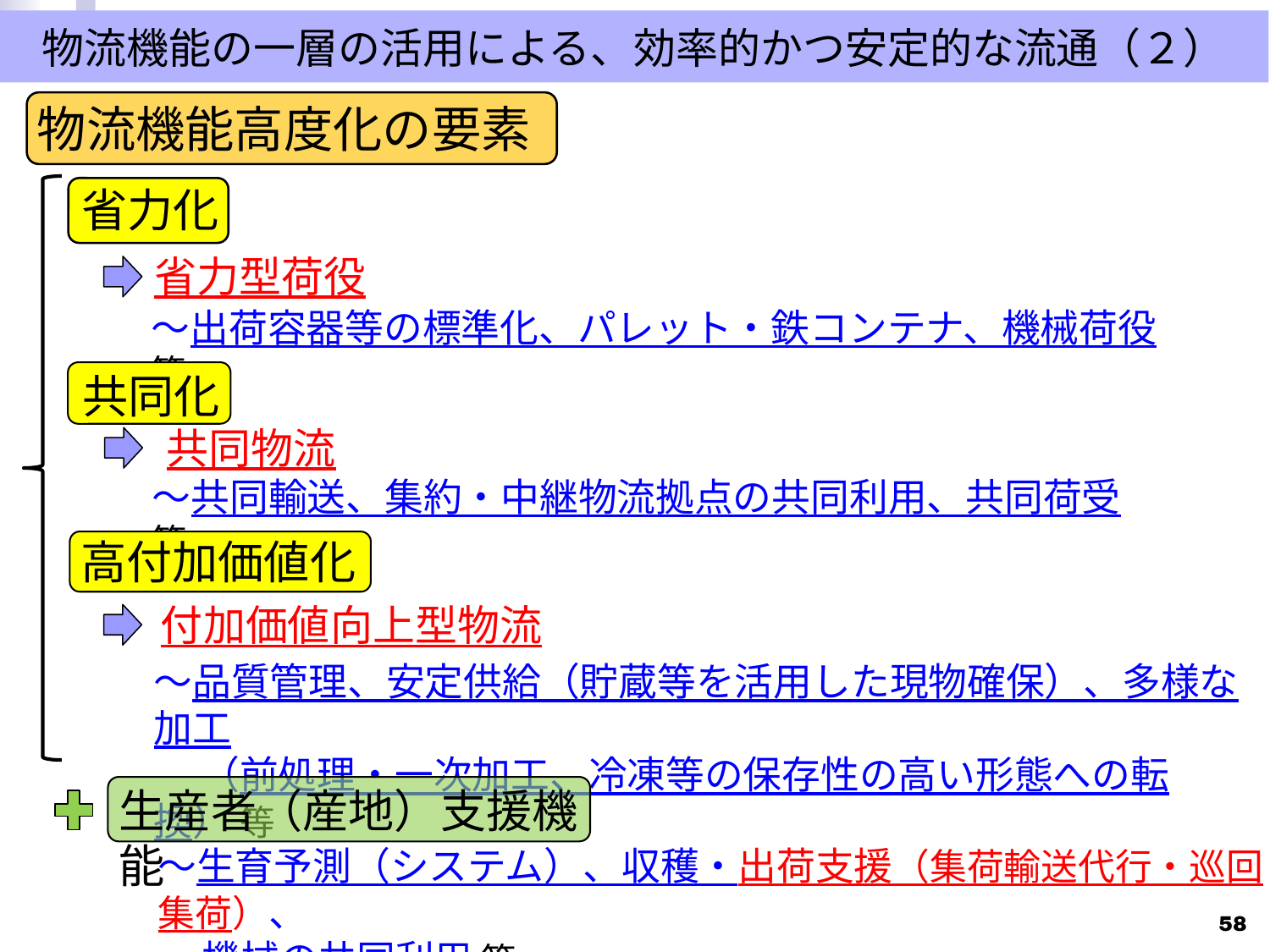

物流機能の一層の活用による、効率的かつ安定的な流通（２）
物流機能高度化の要素

省力化

省力型荷役

～出荷容器等の標準化、パレット・鉄コンテナ、機械荷役 等
共同化

共同物流

～共同輸送、集約・中継物流拠点の共同利用、共同荷受 等
高付加価値化

付加価値向上型物流

～品質管理、安定供給（貯蔵等を活用した現物確保）、多様な加工
　 （前処理・一次加工、冷凍等の保存性の高い形態への転換） 等
生産者（産地）支援機能

～生育予測（システム）、収穫・出荷支援（集荷輸送代行・巡回集荷）、
    機械の共同利用 等
58